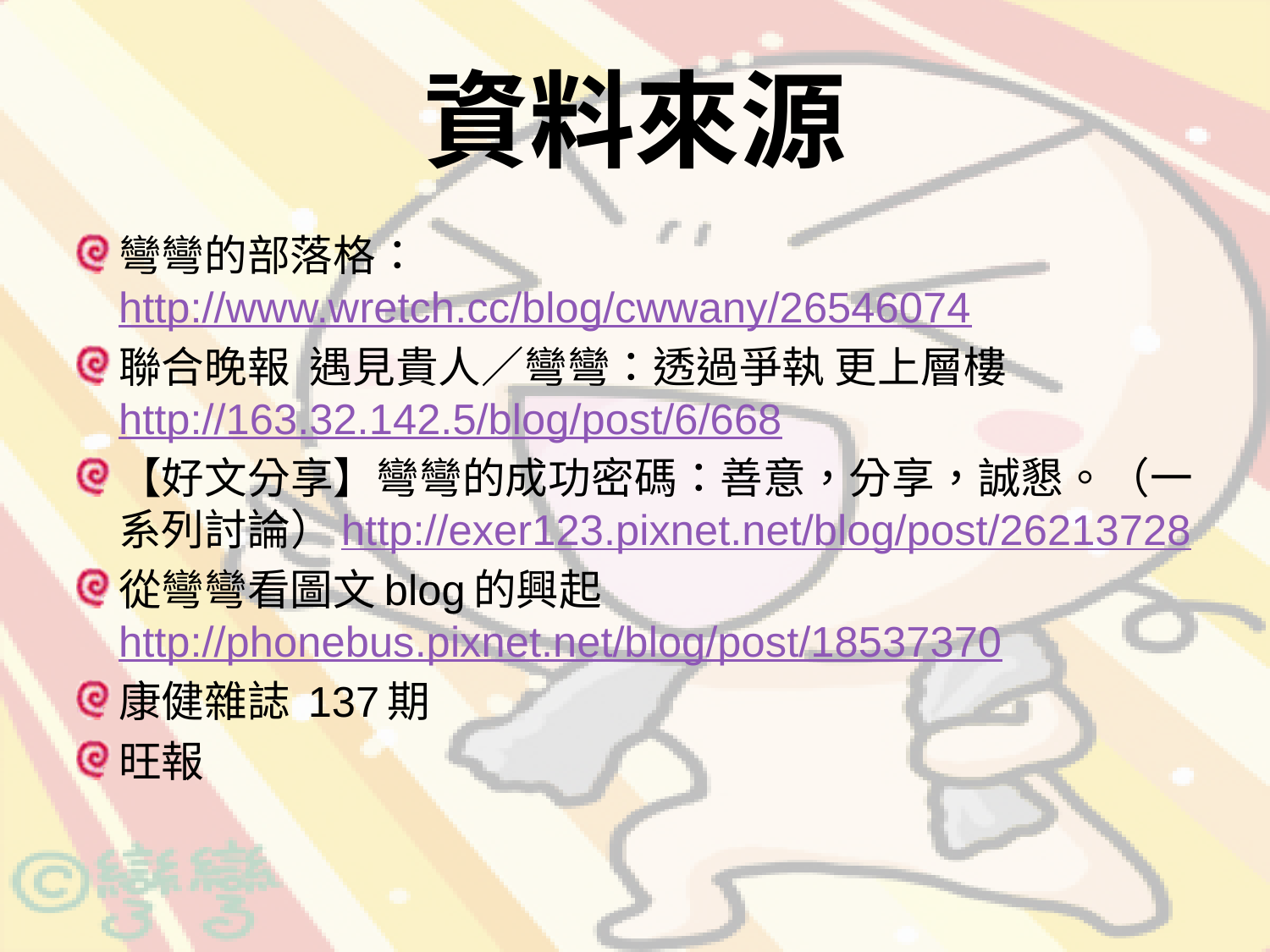

# 資料來源
彎彎的部落格：http://www.wretch.cc/blog/cwwany/26546074
聯合晚報  遇見貴人／彎彎：透過爭執 更上層樓http://163.32.142.5/blog/post/6/668
【好文分享】彎彎的成功密碼：善意，分享，誠懇。（一系列討論）http://exer123.pixnet.net/blog/post/26213728
從彎彎看圖文blog的興起http://phonebus.pixnet.net/blog/post/18537370
康健雜誌 137期
旺報